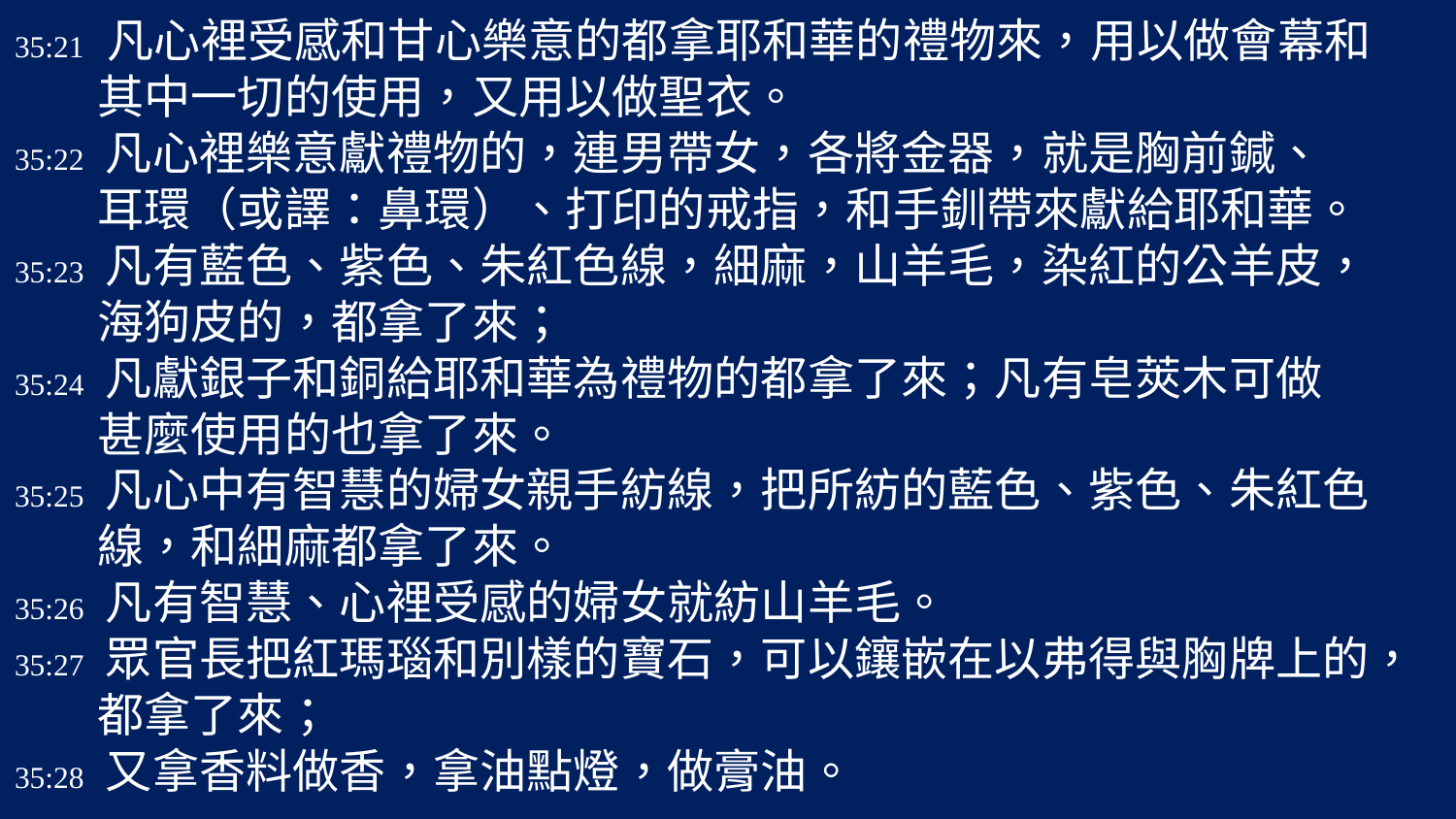

35:21 凡心裡受感和甘心樂意的都拿耶和華的禮物來，用以做會幕和
       其中一切的使用，又用以做聖衣。
35:22 凡心裡樂意獻禮物的，連男帶女，各將金器，就是胸前鍼、
       耳環（或譯：鼻環）、打印的戒指，和手釧帶來獻給耶和華。
35:23 凡有藍色、紫色、朱紅色線，細麻，山羊毛，染紅的公羊皮，
       海狗皮的，都拿了來；
35:24 凡獻銀子和銅給耶和華為禮物的都拿了來；凡有皂莢木可做
       甚麼使用的也拿了來。
35:25 凡心中有智慧的婦女親手紡線，把所紡的藍色、紫色、朱紅色
       線，和細麻都拿了來。
35:26 凡有智慧、心裡受感的婦女就紡山羊毛。
35:27 眾官長把紅瑪瑙和別樣的寶石，可以鑲嵌在以弗得與胸牌上的，
       都拿了來；
35:28 又拿香料做香，拿油點燈，做膏油。